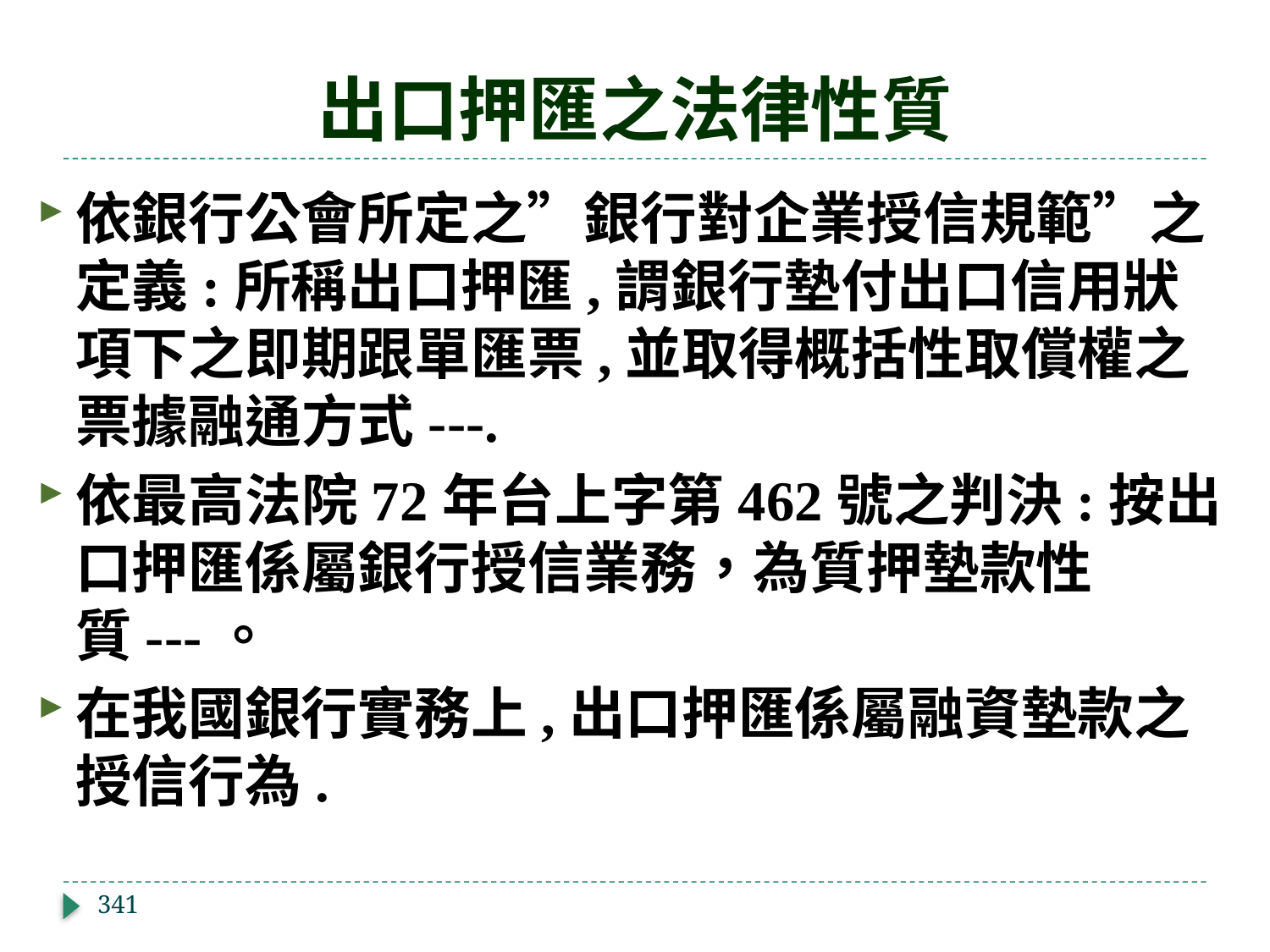

# 出口押匯之法律性質
依銀行公會所定之”銀行對企業授信規範”之定義:所稱出口押匯,謂銀行墊付出口信用狀項下之即期跟單匯票,並取得概括性取償權之票據融通方式---.
依最高法院72年台上字第462號之判決:按出口押匯係屬銀行授信業務，為質押墊款性質---。
在我國銀行實務上,出口押匯係屬融資墊款之授信行為.
341